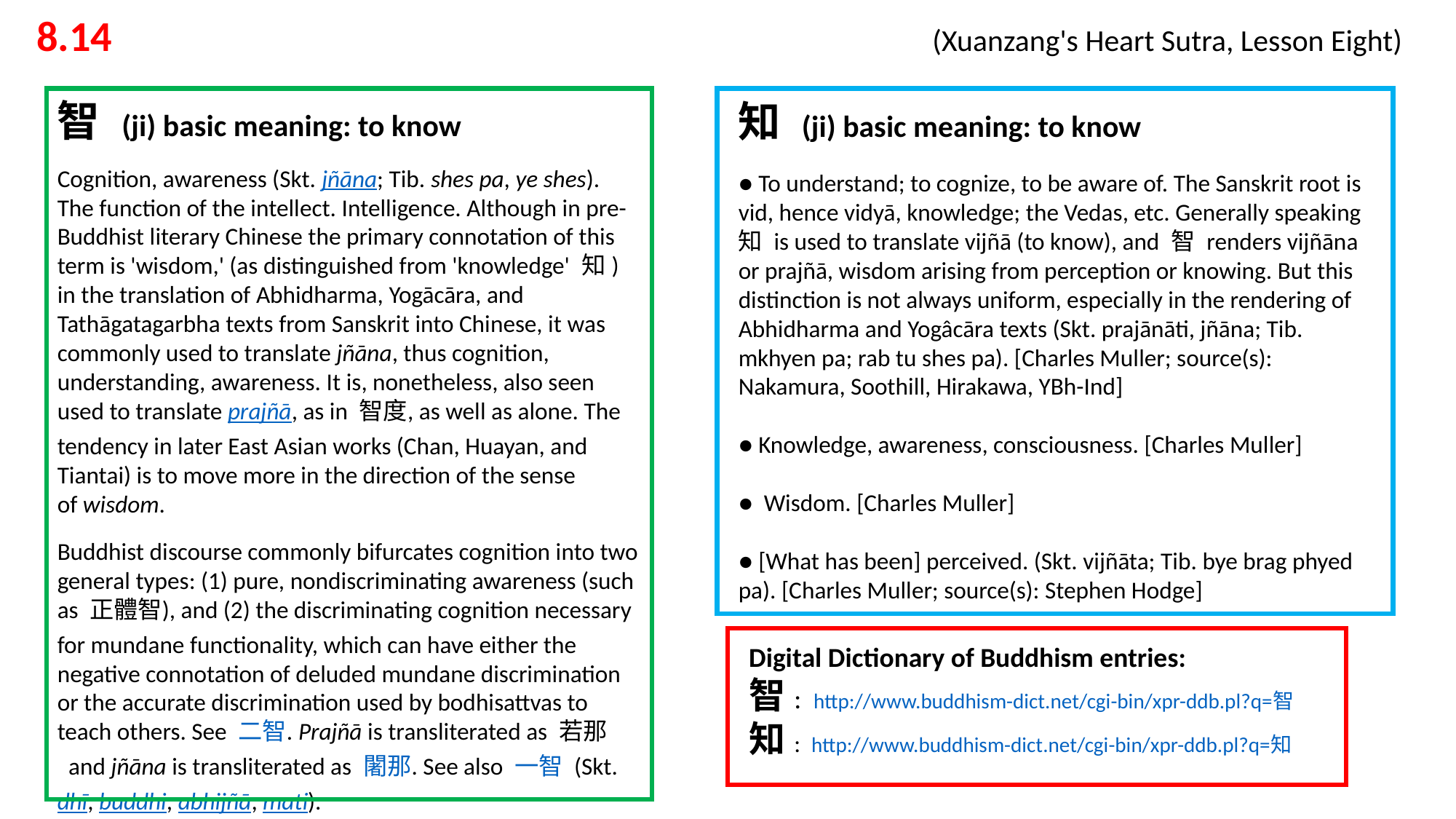

8.14  			  			                         (Xuanzang's Heart Sutra, Lesson Eight)
智   (ji) basic meaning: to know

Cognition, awareness (Skt. jñāna; Tib. shes pa, ye shes). The function of the intellect. Intelligence. Although in pre-Buddhist literary Chinese the primary connotation of this term is 'wisdom,' (as distinguished from 'knowledge' 知) in the translation of Abhidharma, Yogācāra, and Tathāgatagarbha texts from Sanskrit into Chinese, it was commonly used to translate jñāna, thus cognition, understanding, awareness. It is, nonetheless, also seen used to translate prajñā, as in 智度, as well as alone. The tendency in later East Asian works (Chan, Huayan, and Tiantai) is to move more in the direction of the sense of wisdom.

Buddhist discourse commonly bifurcates cognition into two general types: (1) pure, nondiscriminating awareness (such as 正體智), and (2) the discriminating cognition necessary for mundane functionality, which can have either the negative connotation of deluded mundane discrimination or the accurate discrimination used by bodhisattvas to teach others. See 二智. Prajñā is transliterated as 若那 and jñāna is transliterated as 闍那. See also 一智 (Skt. dhī, buddhi, abhijñā, mati).

知  (ji) basic meaning: to know

● To understand; to cognize, to be aware of. The Sanskrit root is vid, hence vidyā, knowledge; the Vedas, etc. Generally speaking 知 is used to translate vijñā (to know), and 智 renders vijñāna or prajñā, wisdom arising from perception or knowing. But this distinction is not always uniform, especially in the rendering of Abhidharma and Yogâcāra texts (Skt. prajānāti, jñāna; Tib. mkhyen pa; rab tu shes pa). [Charles Muller; source(s): Nakamura, Soothill, Hirakawa, YBh-Ind]

● Knowledge, awareness, consciousness. [Charles Muller]

●  Wisdom. [Charles Muller]

● [What has been] perceived. (Skt. vijñāta; Tib. bye brag phyed pa). [Charles Muller; source(s): Stephen Hodge]

Digital Dictionary of Buddhism entries:
智:  http://www.buddhism-dict.net/cgi-bin/xpr-ddb.pl?q=智
知:  http://www.buddhism-dict.net/cgi-bin/xpr-ddb.pl?q=知